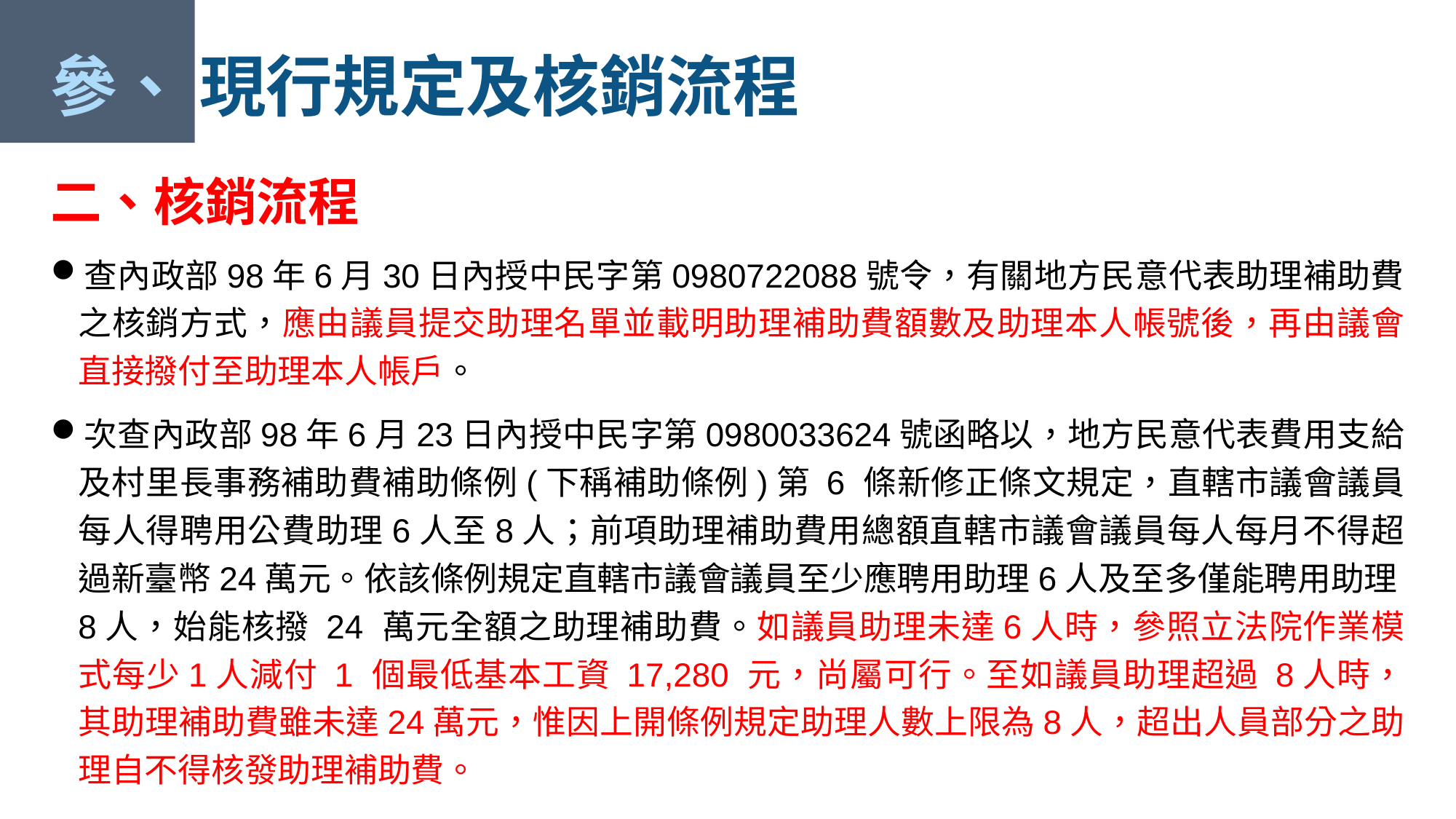

參、 現行規定及核銷流程
二、核銷流程
查內政部98年6月30日內授中民字第0980722088號令，有關地方民意代表助理補助費之核銷方式，應由議員提交助理名單並載明助理補助費額數及助理本人帳號後，再由議會直接撥付至助理本人帳戶。
次查內政部98年6月23日內授中民字第0980033624號函略以，地方民意代表費用支給及村里長事務補助費補助條例(下稱補助條例)第 6 條新修正條文規定，直轄市議會議員每人得聘用公費助理6人至8人；前項助理補助費用總額直轄市議會議員每人每月不得超過新臺幣24萬元。依該條例規定直轄市議會議員至少應聘用助理6人及至多僅能聘用助理8人，始能核撥 24 萬元全額之助理補助費。如議員助理未達6人時，參照立法院作業模式每少1人減付 1 個最低基本工資 17,280 元，尚屬可行。至如議員助理超過 8人時，其助理補助費雖未達24萬元，惟因上開條例規定助理人數上限為8人，超出人員部分之助理自不得核發助理補助費。